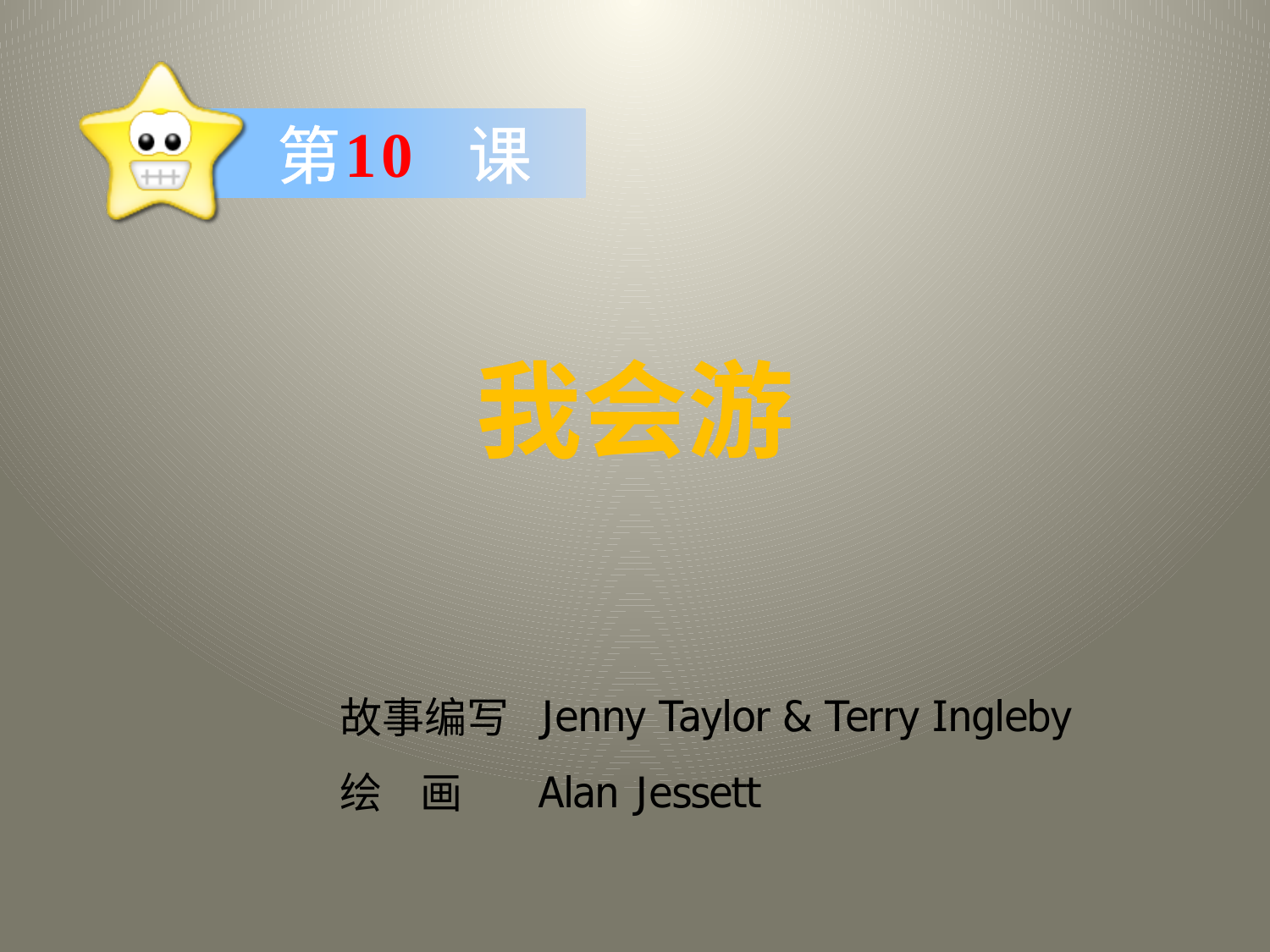

10
我会游
Jenny Taylor & Terry Ingleby
Alan Jessett